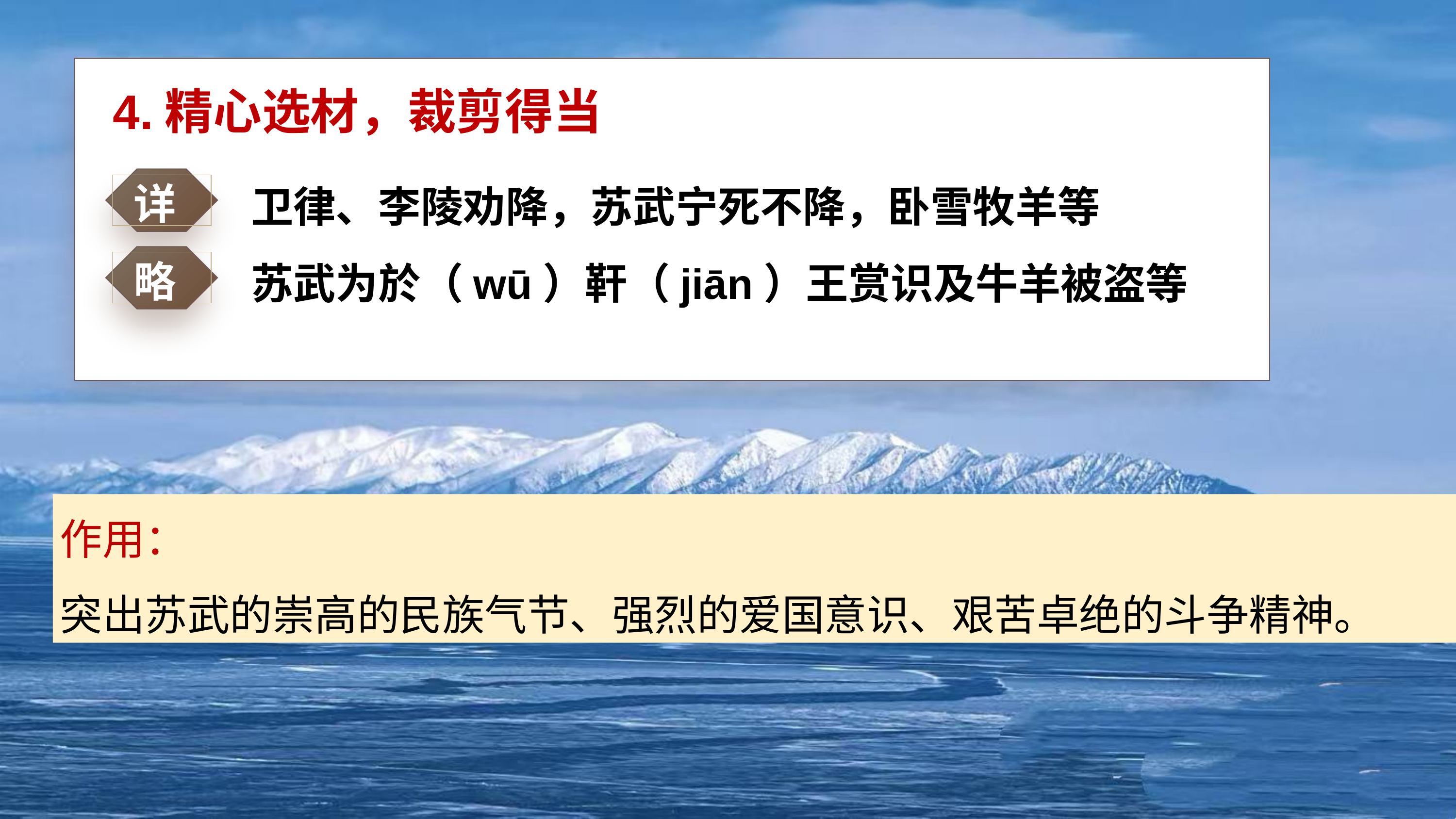

4.精心选材，裁剪得当
卫律、李陵劝降，苏武宁死不降，卧雪牧羊等
苏武为於（wū）靬（jiān）王赏识及牛羊被盗等
详

略

作用：
突出苏武的崇高的民族气节、强烈的爱国意识、艰苦卓绝的斗争精神。